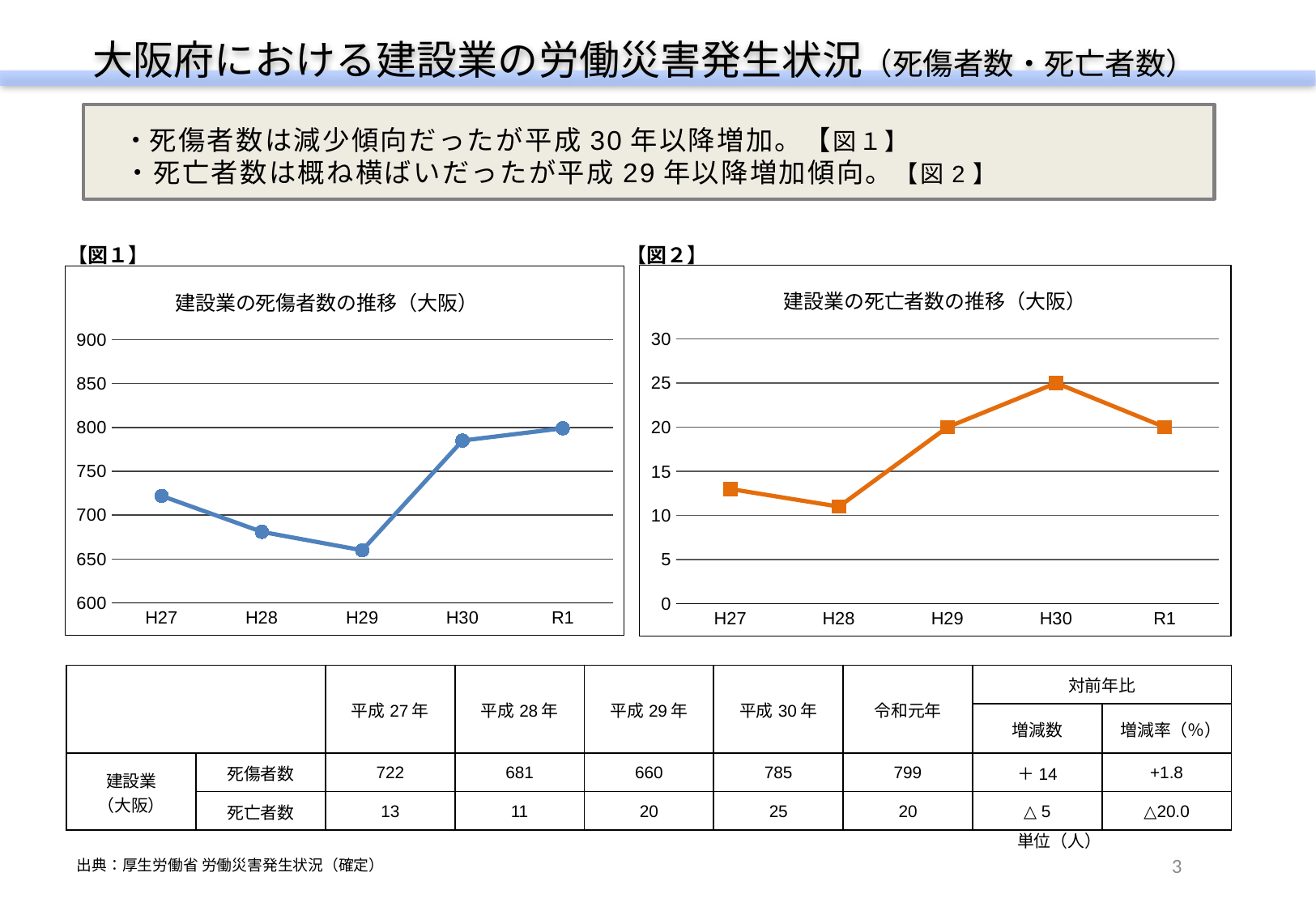

大阪府における建設業の労働災害発生状況（死傷者数・死亡者数）
　・死傷者数は減少傾向だったが平成30年以降増加。【図１】
　・死亡者数は概ね横ばいだったが平成29年以降増加傾向。【図2】

【図１】
【図２】

### Chart: 建設業の死亡者数の推移（大阪）

| Category | 死亡者数 |
|---|---|
| H27 | 13.0 |
| H28 | 11.0 |
| H29 | 20.0 |
| H30 | 25.0 |
| R1 | 20.0 |

### Chart: 建設業の死傷者数の推移（大阪）

| Category | 死傷者数 |
|---|---|
| H27 | 722.0 |
| H28 | 681.0 |
| H29 | 660.0 |
| H30 | 785.0 |
| R1 | 799.0 |
|  |  | 平成27年 | 平成28年 | 平成29年 | 平成30年 | 令和元年 | 対前年比 |  |
| --- | --- | --- | --- | --- | --- | --- | --- | --- |
|  |  |  |  |  |  |  | 増減数 | 増減率（％） |
| 建設業 （大阪） | 死傷者数 | 722 | 681 | 660 | 785 | 799 | ＋14 | +1.8 |
|  | 死亡者数 | 13 | 11 | 20 | 25 | 20 | △ 5 | △20.0 |
単位（人）
3
   出典：厚生労働省 労働災害発生状況（確定）